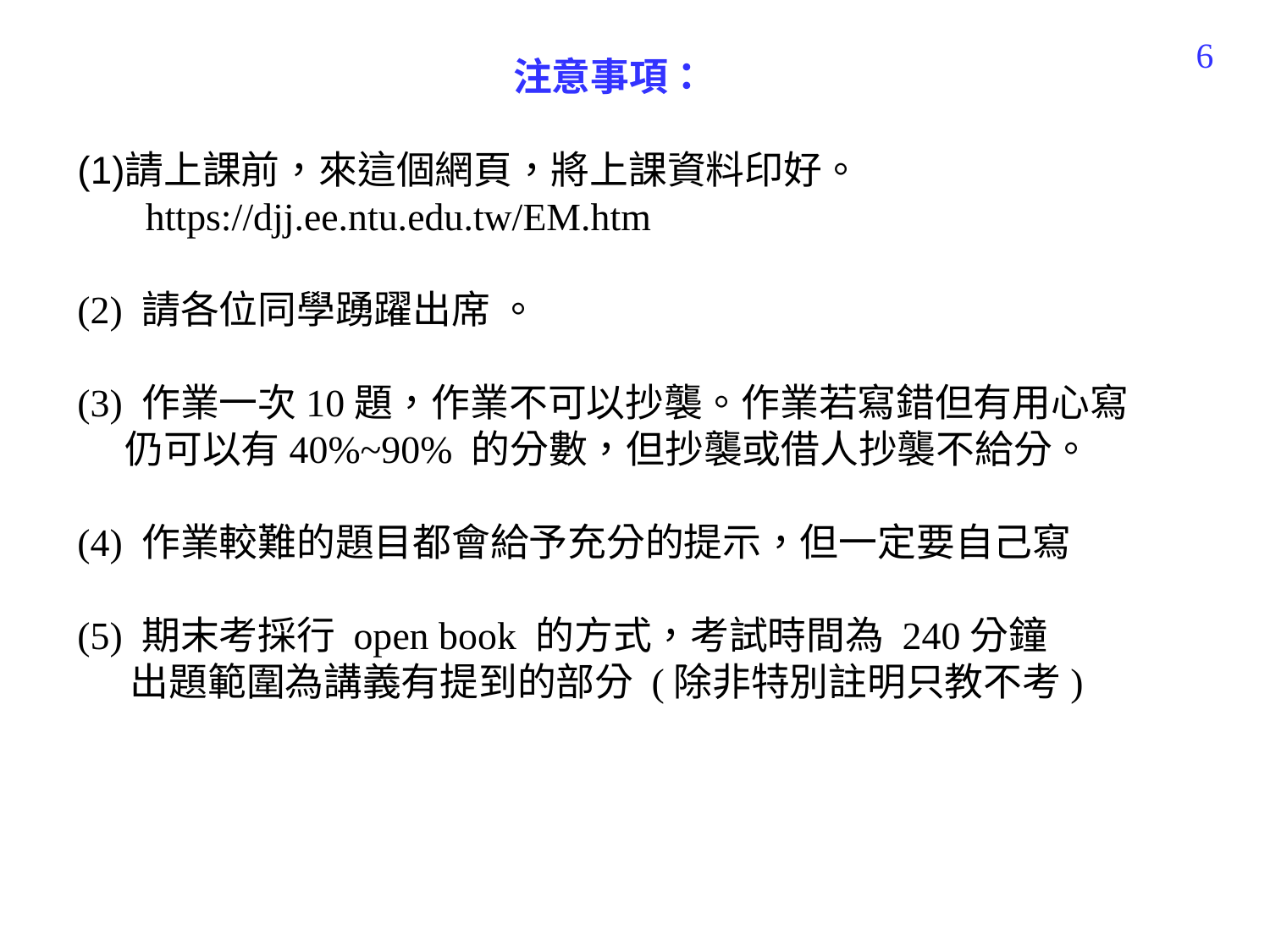

6
注意事項：

請上課前，來這個網頁，將上課資料印好。
       https://djj.ee.ntu.edu.tw/EM.htm

(2) 請各位同學踴躍出席 。

(3) 作業一次10題，作業不可以抄襲。作業若寫錯但有用心寫仍可以有40%~90% 的分數，但抄襲或借人抄襲不給分。

(4) 作業較難的題目都會給予充分的提示，但一定要自己寫

(5) 期末考採行 open book 的方式，考試時間為 240分鐘
     出題範圍為講義有提到的部分 (除非特別註明只教不考)